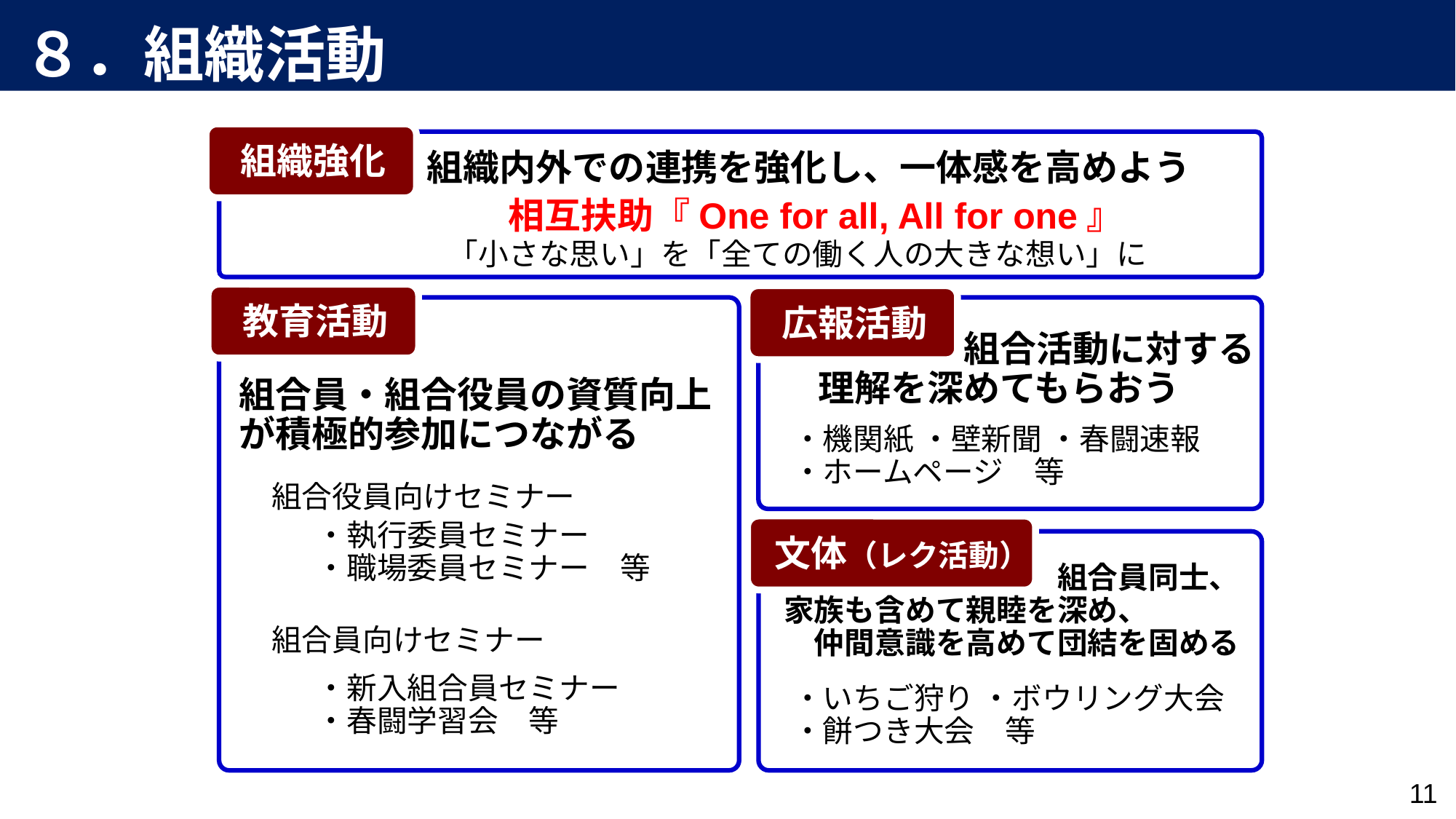

８．組織活動

組織強化
組織内外での連携を強化し、一体感を高めよう
相互扶助『One for all, All for one』
「小さな思い」を「全ての働く人の大きな想い」に

教育活動
広報活動
　　　　　組合活動に対する
　理解を深めてもらおう
組合員・組合役員の資質向上
が積極的参加につながる
・機関紙 ・壁新聞 ・春闘速報
・ホームページ　等
組合役員向けセミナー
・執行委員セミナー
・職場委員セミナー　等

文体（レク活動）

　　　　　　　　　組合員同士、
家族も含めて親睦を深め、
　仲間意識を高めて団結を固める
組合員向けセミナー
・新入組合員セミナー
・春闘学習会　等
・いちご狩り ・ボウリング大会
・餅つき大会　等
11